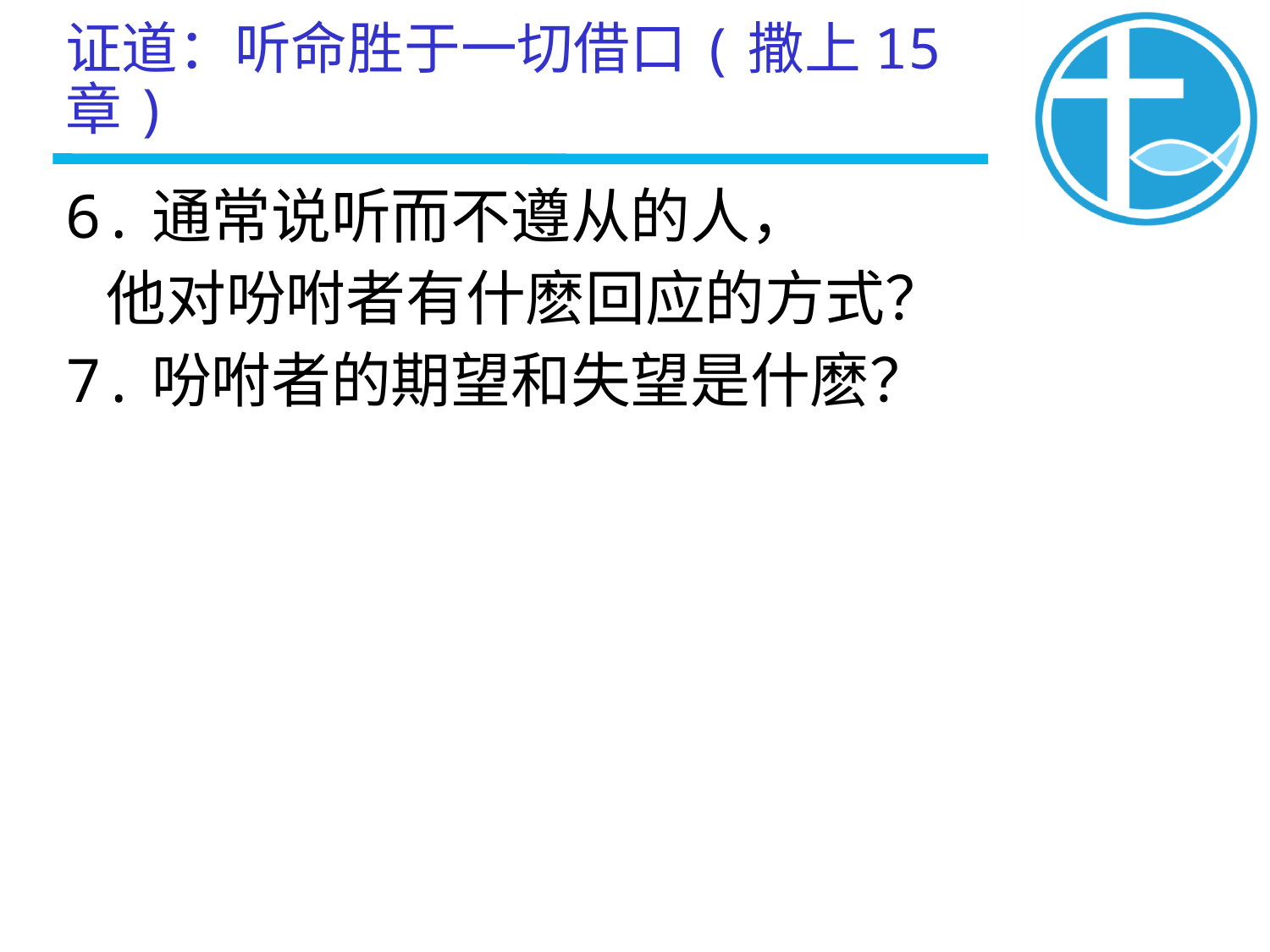

证道：听命胜于一切借口(撒上15章)
6.通常说听而不遵从的人，
  他对吩咐者有什麽回应的方式？
7.吩咐者的期望和失望是什麽？